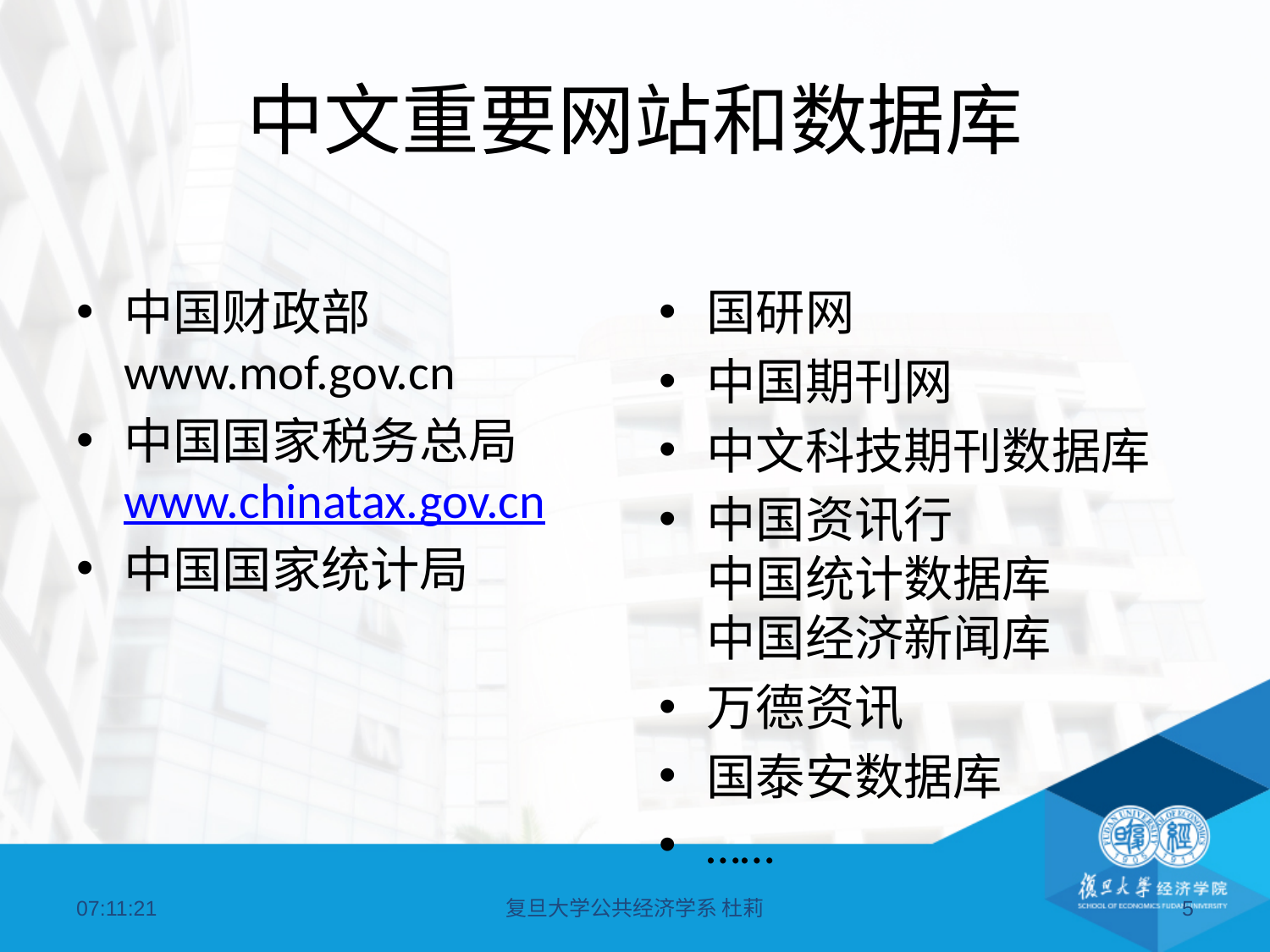

# 中文重要网站和数据库
中国财政部
www.mof.gov.cn
中国国家税务总局
www.chinatax.gov.cn
中国国家统计局
国研网
中国期刊网
中文科技期刊数据库
中国资讯行
中国统计数据库
中国经济新闻库
万德资讯
国泰安数据库
……
07:11:21
复旦大学公共经济学系 杜莉
5